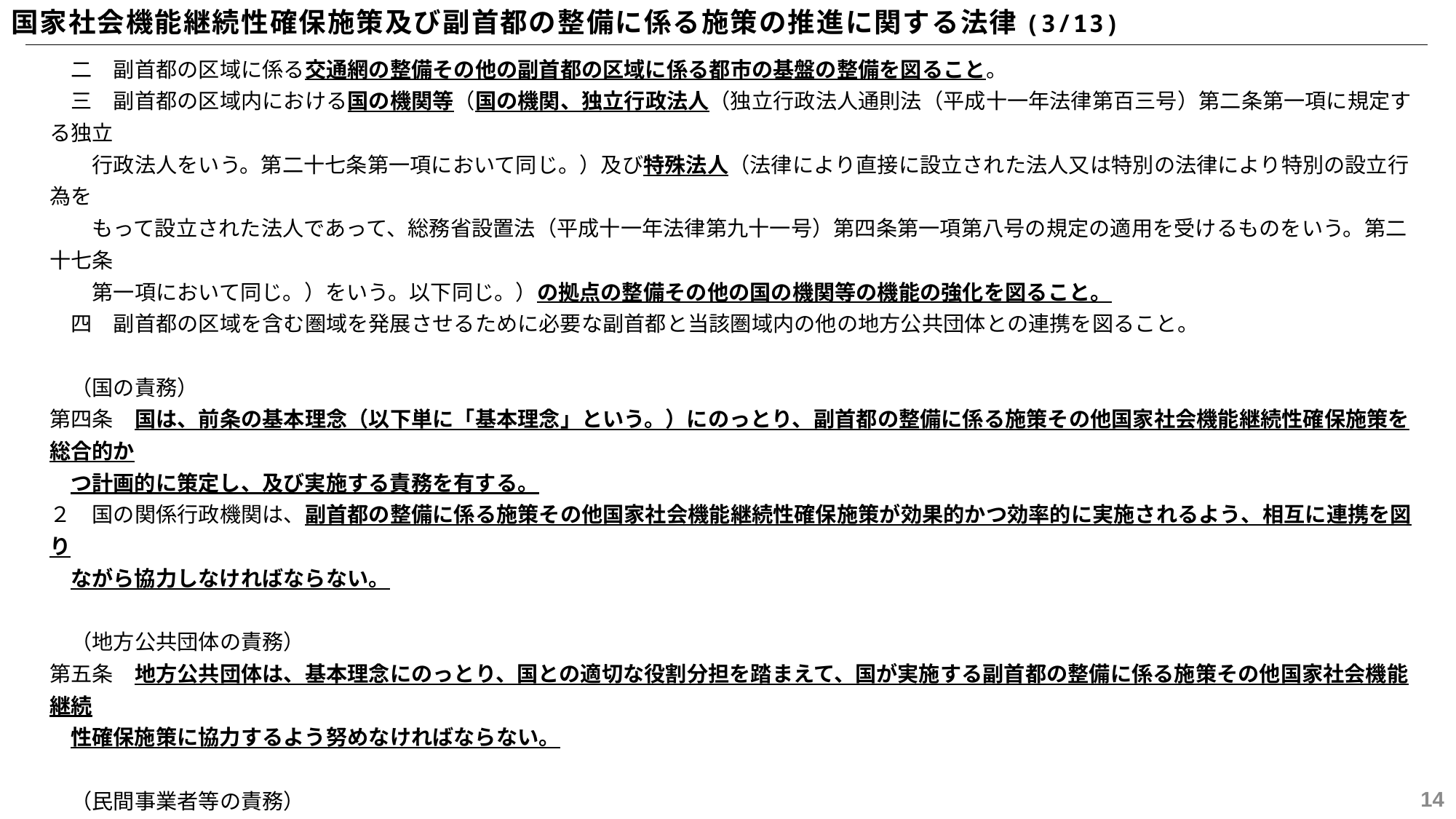

国家社会機能継続性確保施策及び副首都の整備に係る施策の推進に関する法律(3/13)
　二　副首都の区域に係る交通網の整備その他の副首都の区域に係る都市の基盤の整備を図ること。
　三　副首都の区域内における国の機関等（国の機関、独立行政法人（独立行政法人通則法（平成十一年法律第百三号）第二条第一項に規定する独立
　　行政法人をいう。第二十七条第一項において同じ。）及び特殊法人（法律により直接に設立された法人又は特別の法律により特別の設立行為を
　　もって設立された法人であって、総務省設置法（平成十一年法律第九十一号）第四条第一項第八号の規定の適用を受けるものをいう。第二十七条
　　第一項において同じ。）をいう。以下同じ。）の拠点の整備その他の国の機関等の機能の強化を図ること。
　四　副首都の区域を含む圏域を発展させるために必要な副首都と当該圏域内の他の地方公共団体との連携を図ること。

　（国の責務）
第四条　国は、前条の基本理念（以下単に「基本理念」という。）にのっとり、副首都の整備に係る施策その他国家社会機能継続性確保施策を総合的か
　つ計画的に策定し、及び実施する責務を有する。
２　国の関係行政機関は、副首都の整備に係る施策その他国家社会機能継続性確保施策が効果的かつ効率的に実施されるよう、相互に連携を図り
　ながら協力しなければならない。

　（地方公共団体の責務）
第五条　地方公共団体は、基本理念にのっとり、国との適切な役割分担を踏まえて、国が実施する副首都の整備に係る施策その他国家社会機能継続
　性確保施策に協力するよう努めなければならない。

　（民間事業者等の責務）
第六条　民間事業者等は、基本理念に配意してその事業を行うとともに、副首都の整備に係る施策その他国家社会機能継続性確保施策に協力する
　よう努めなければならない。

　（関係者相互の連携及び協力）
第七条　国、地方公共団体、民間事業者等その他の関係者は、基本理念の実現を図るため、副首都の整備に係る施策その他国家社会機能継続性確保
　施策の推進に関し、相互に連携を図りながら協力するよう努めなければならない。
14